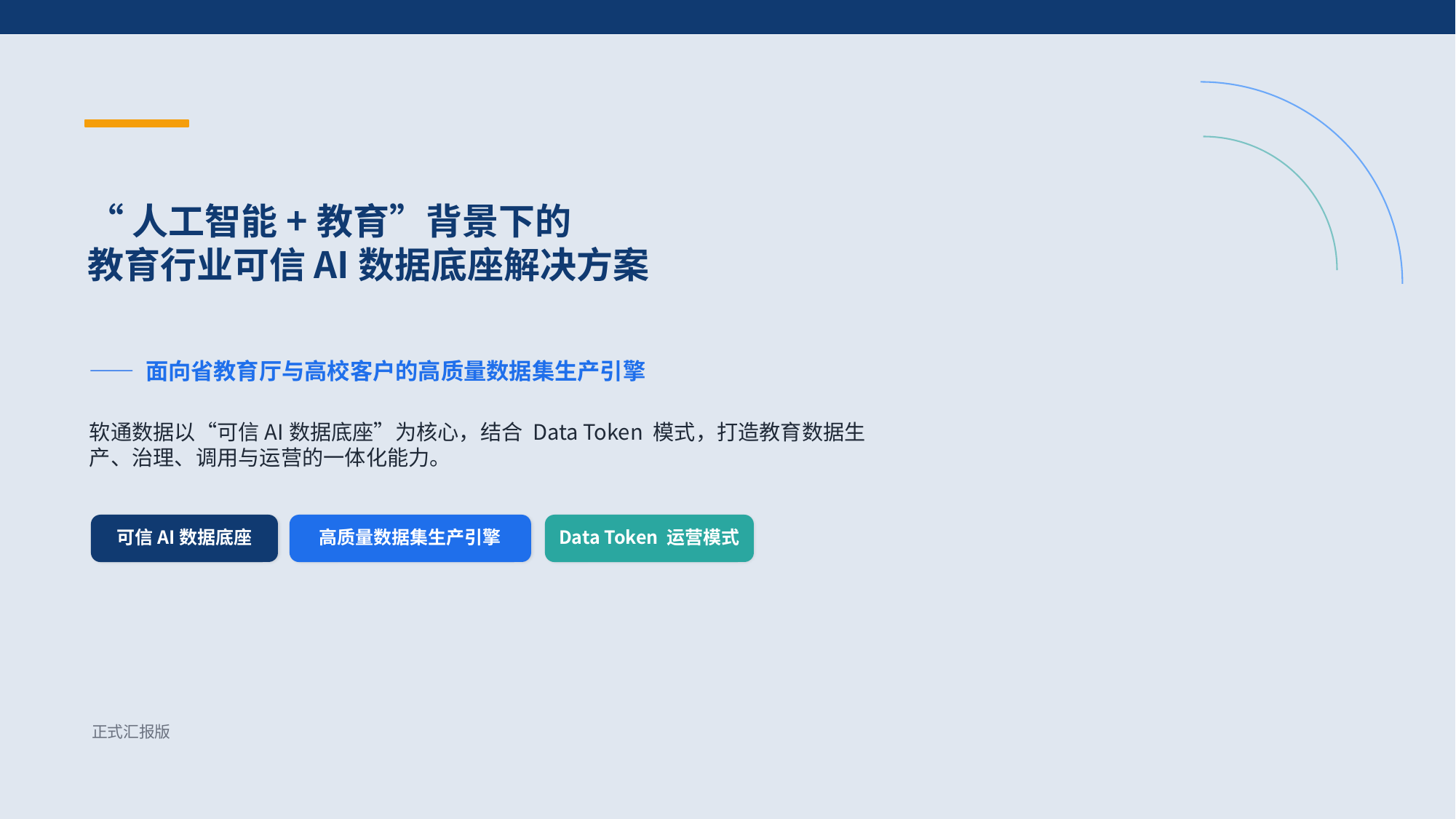

“人工智能+教育”背景下的
教育行业可信AI数据底座解决方案
—— 面向省教育厅与高校客户的高质量数据集生产引擎
软通数据以“可信AI数据底座”为核心，结合 Data Token 模式，打造教育数据生产、治理、调用与运营的一体化能力。

可信AI数据底座
高质量数据集生产引擎
Data Token 运营模式
正式汇报版